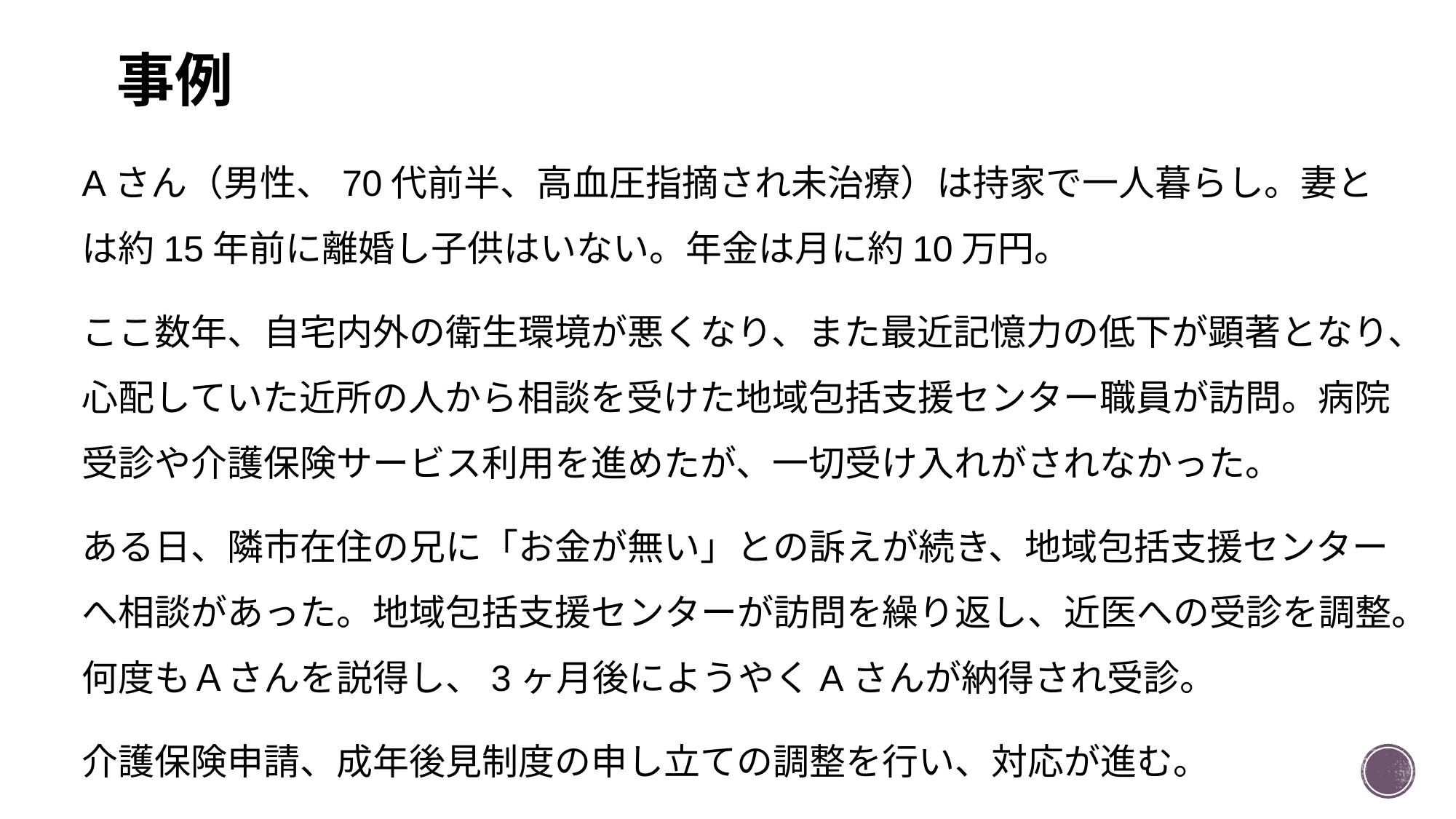

# 事例
Aさん（男性、70代前半、高血圧指摘され未治療）は持家で一人暮らし。妻とは約15年前に離婚し子供はいない。年金は月に約10万円。
ここ数年、自宅内外の衛生環境が悪くなり、また最近記憶力の低下が顕著となり、心配していた近所の人から相談を受けた地域包括支援センター職員が訪問。病院受診や介護保険サービス利用を進めたが、一切受け入れがされなかった。
ある日、隣市在住の兄に「お金が無い」との訴えが続き、地域包括支援センターへ相談があった。地域包括支援センターが訪問を繰り返し、近医への受診を調整。何度もＡさんを説得し、3ヶ月後にようやくAさんが納得され受診。
介護保険申請、成年後見制度の申し立ての調整を行い、対応が進む。